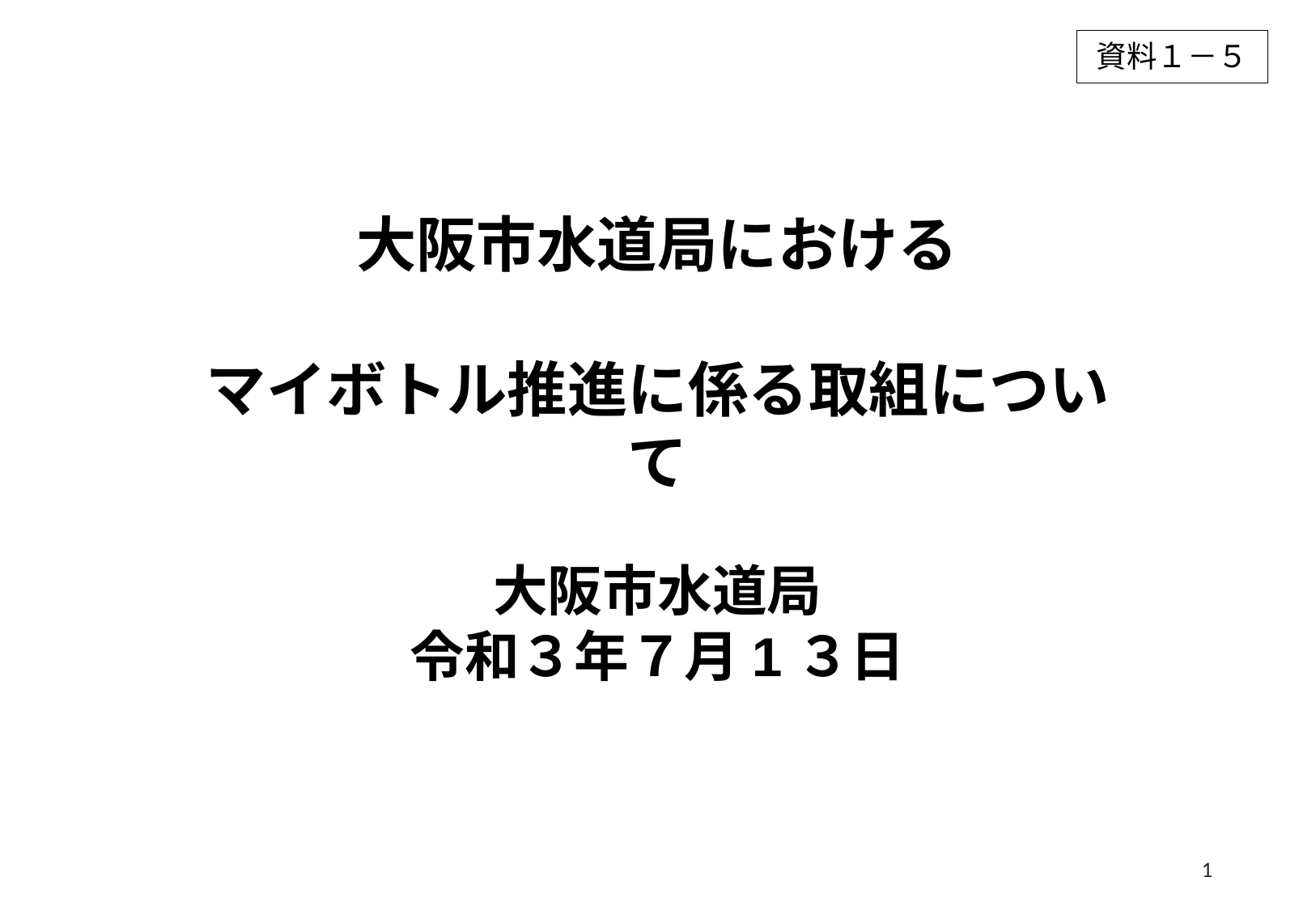

資料１－５

大阪市水道局における

マイボトル推進に係る取組について
大阪市水道局
令和３年７月1３日
1